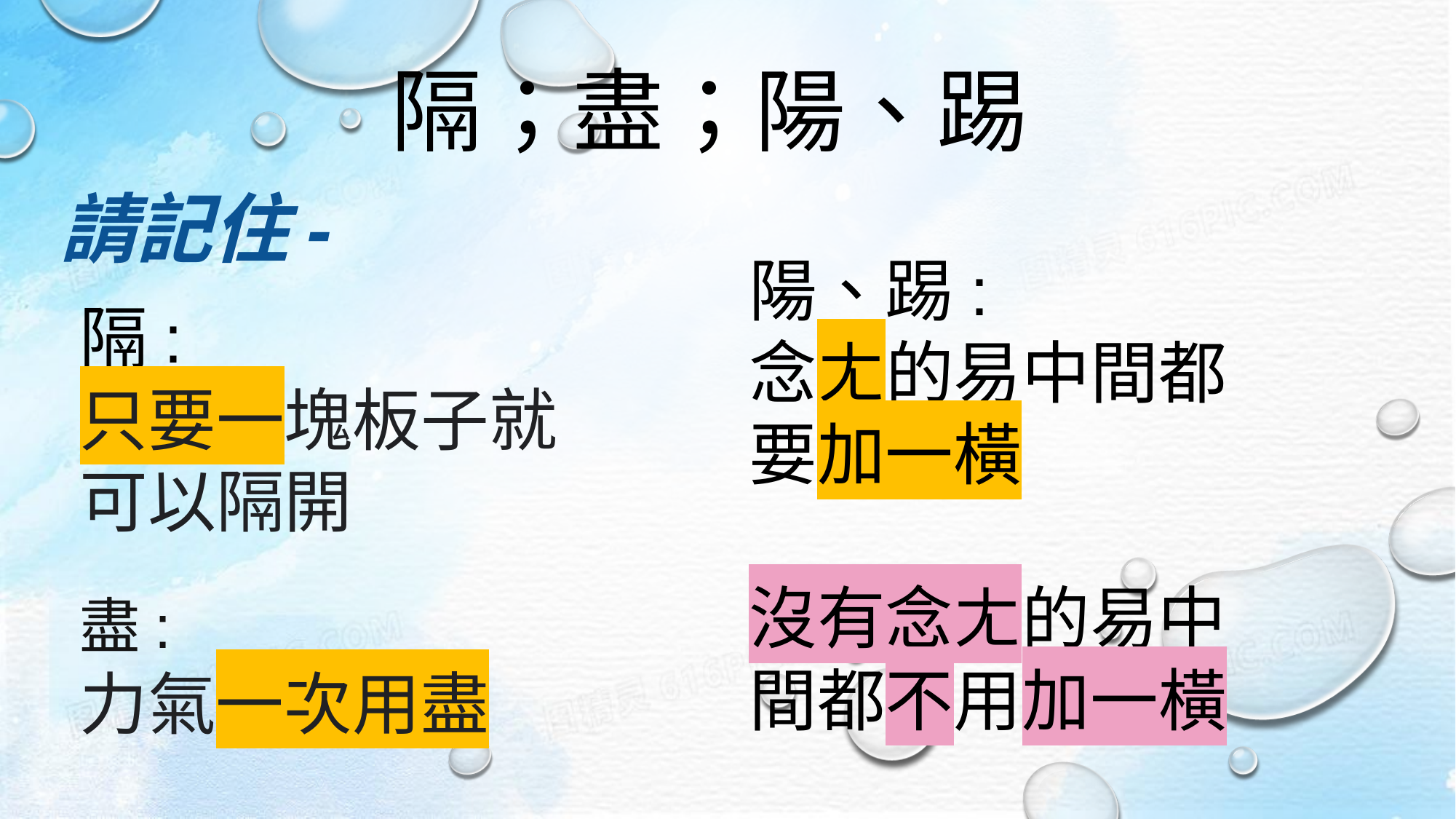

# 隔；盡；陽、踢
請記住-
陽、踢:
念ㄤ的易中間都要加一橫

沒有念ㄤ的易中間都不用加一橫
隔:
只要一塊板子就可以隔開
盡:
力氣一次用盡